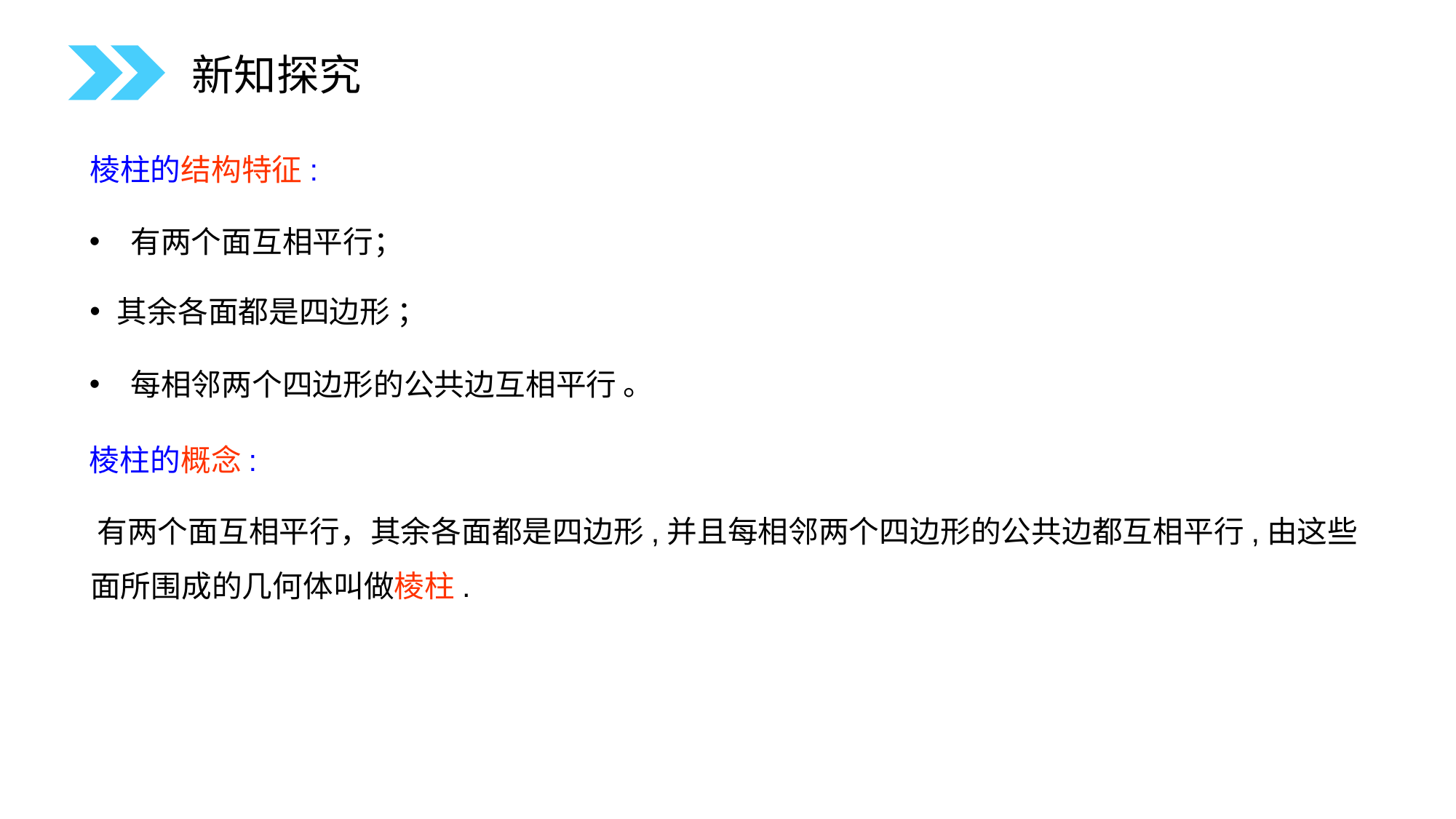

新知探究
棱柱的结构特征:
有两个面互相平行；
其余各面都是四边形 ；
每相邻两个四边形的公共边互相平行 。
棱柱的概念:
      有两个面互相平行，其余各面都是四边形,并且每相邻两个四边形的公共边都互相平行,由这些面所围成的几何体叫做棱柱.